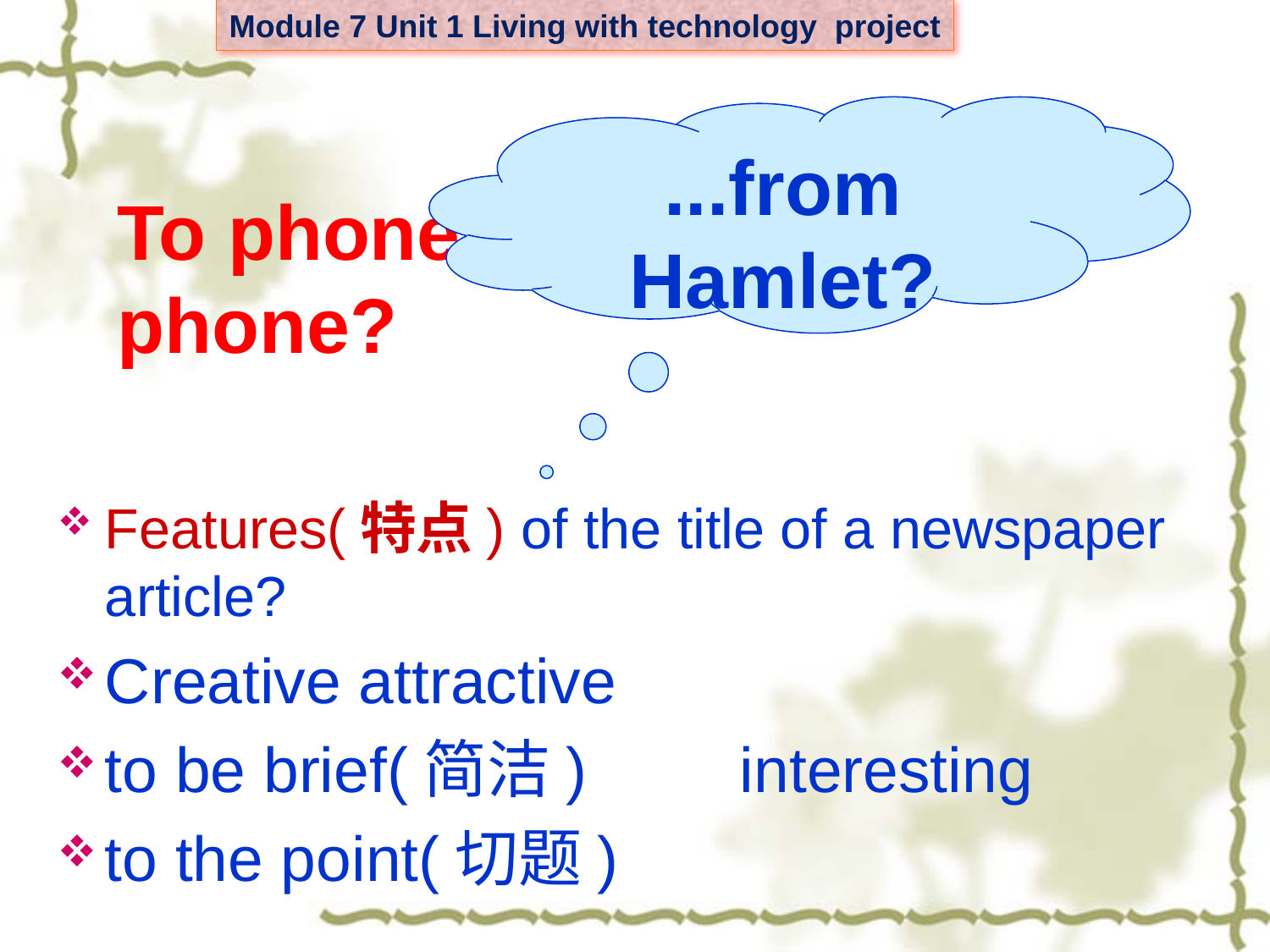

...from Hamlet?
To phone or not to phone?

Features(特点) of the title of a newspaper article?
Creative	attractive
to be brief(简洁)		interesting
to the point(切题)